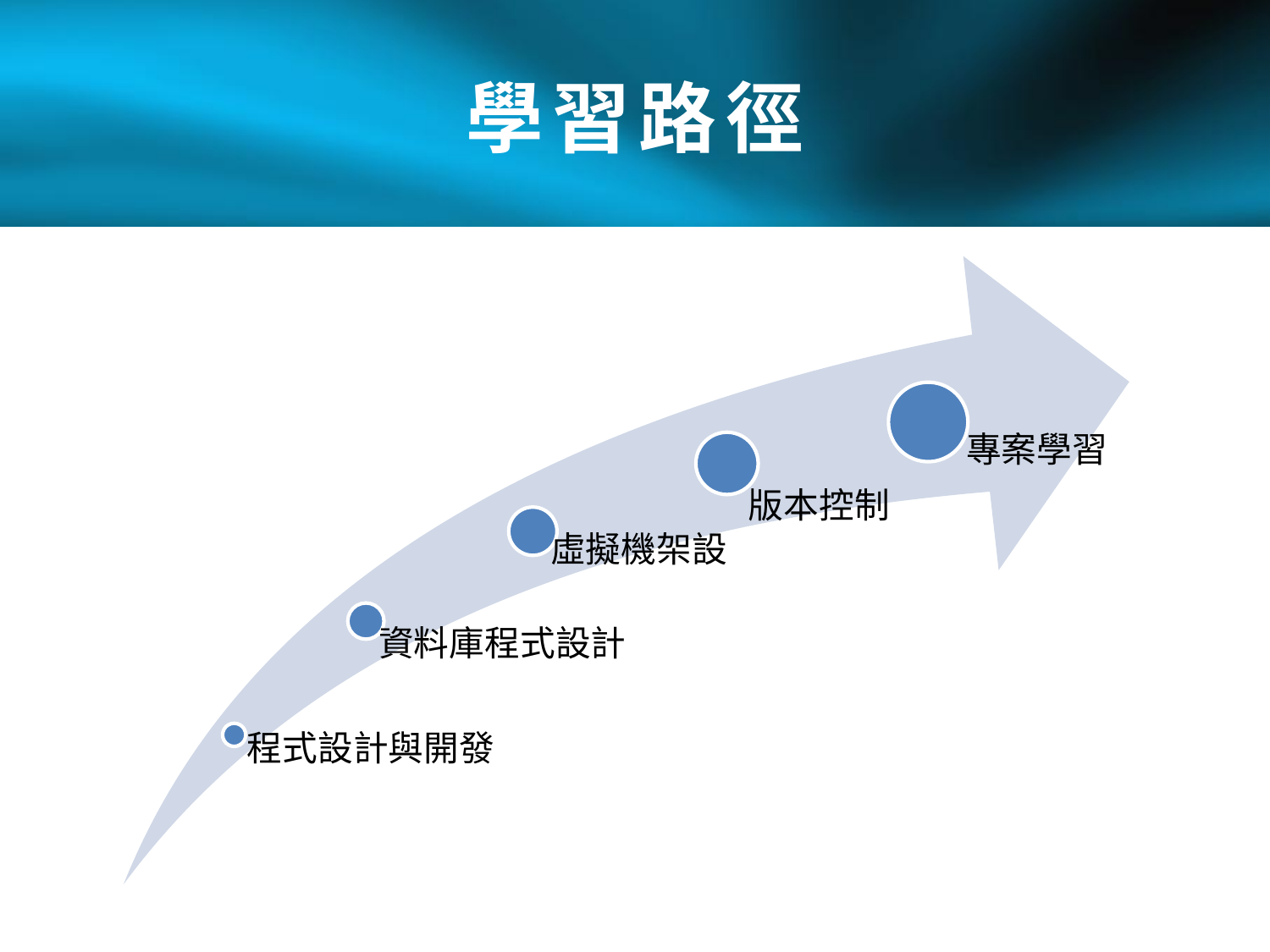

# 學習路徑
程式設計與開發
資料庫程式設計
虛擬機架設

專案學習

版本控制